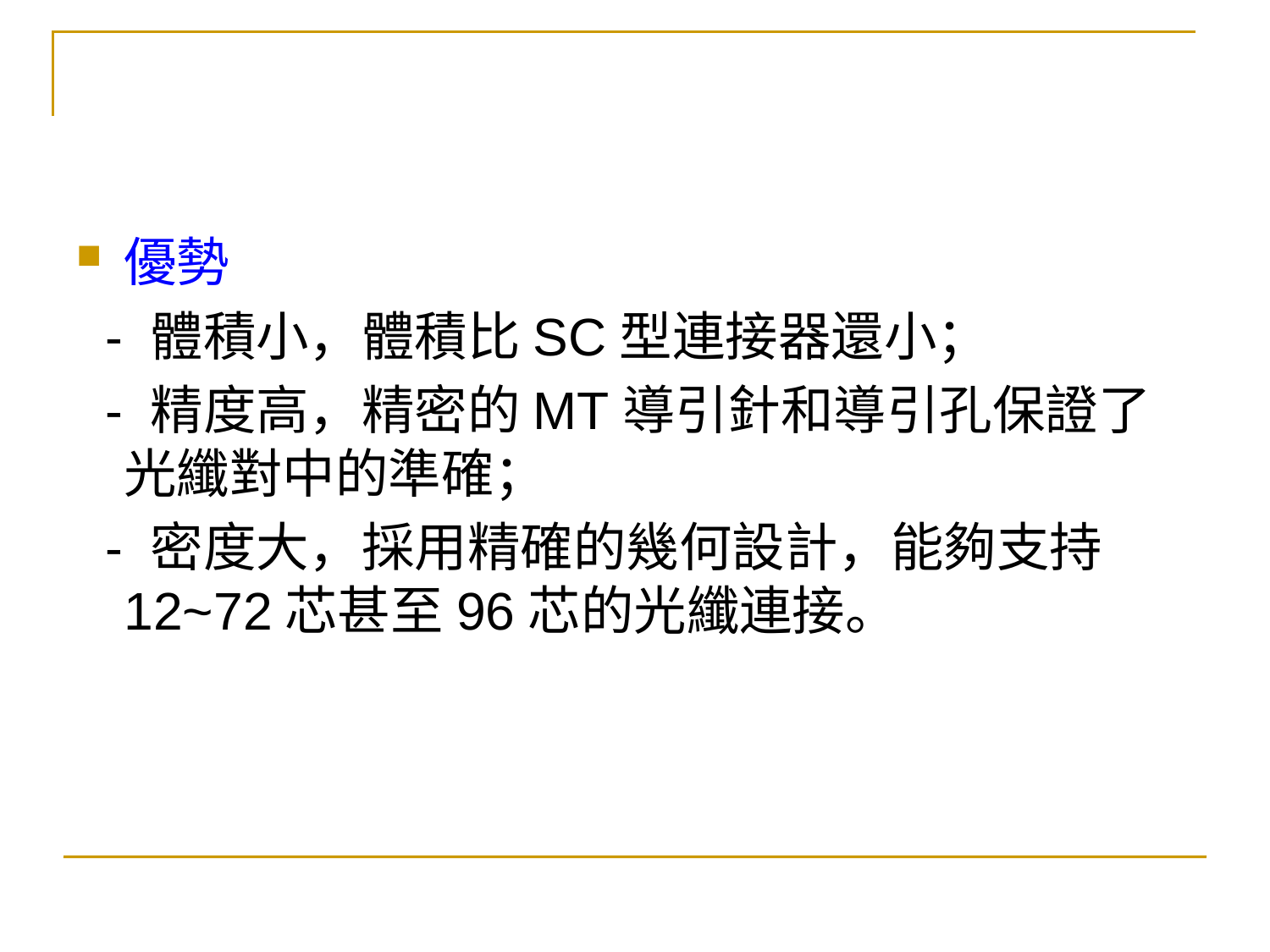

優勢
  - 體積小，體積比SC型連接器還小；
  - 精度高，精密的MT導引針和導引孔保證了光纖對中的準確；
  - 密度大，採用精確的幾何設計，能夠支持12~72芯甚至96芯的光纖連接。